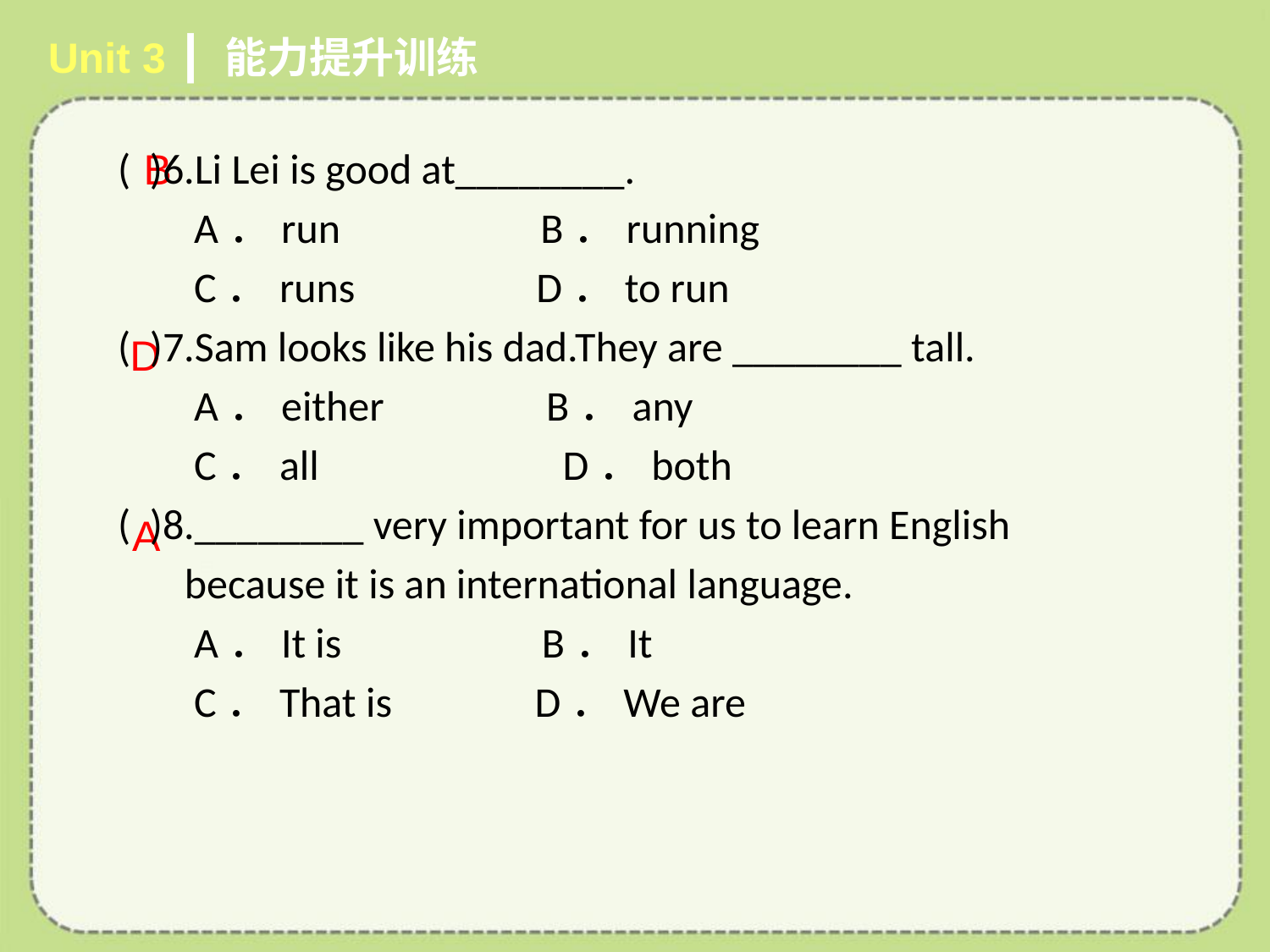

Unit 3 ┃ 能力提升训练
# (  )6.Li Lei is good at________.
        A．run                     B．running
        C．runs                   D．to run
(  )7.Sam looks like his dad.They are ________ tall.
        A．either                 B．any
        C．all　                   D．both
(  )8.________ very important for us to learn English
       because it is an international language.
        A．It is                     B．It
        C．That is               D．We are
B
D

A